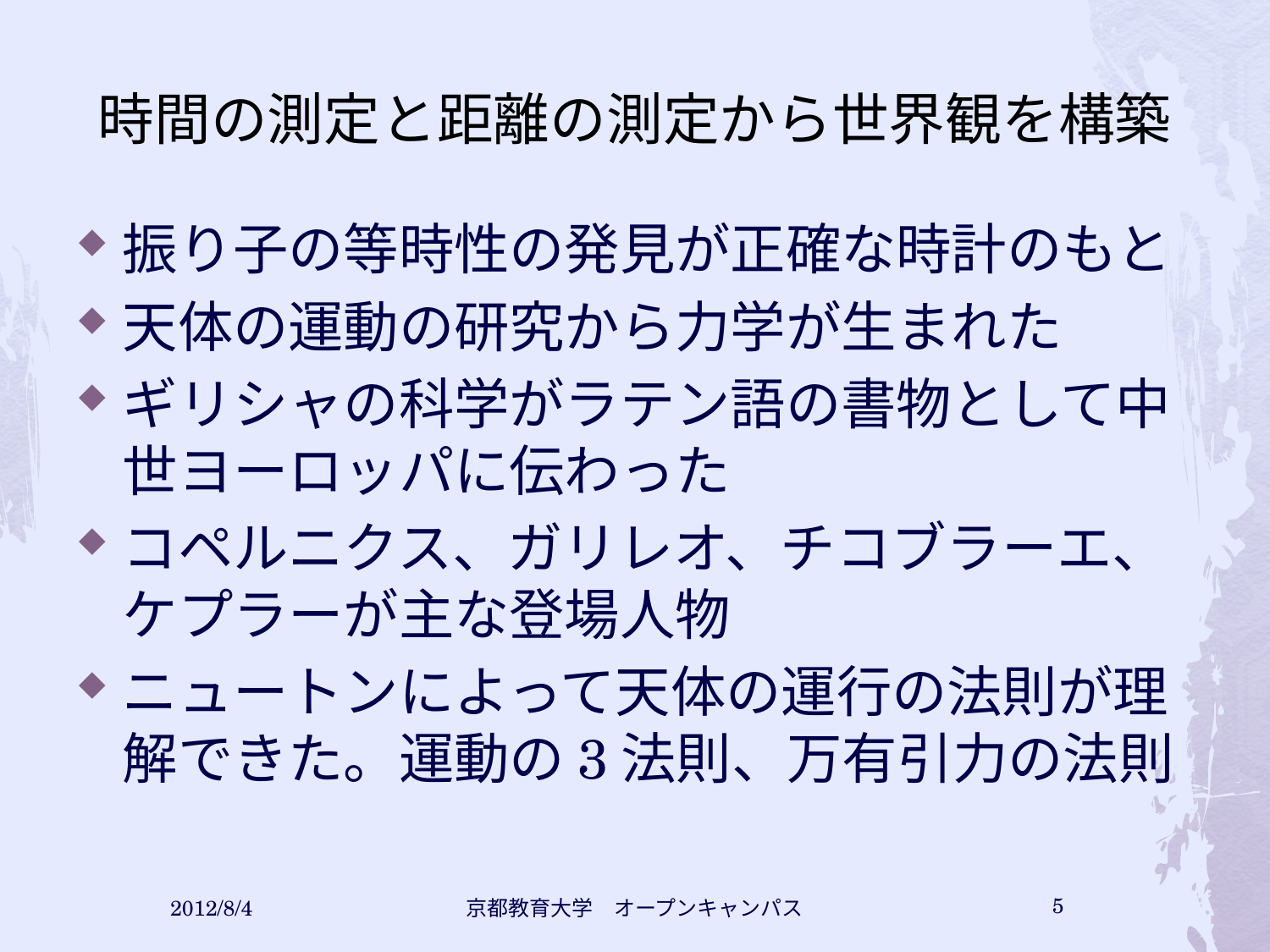

# 時間の測定と距離の測定から世界観を構築
振り子の等時性の発見が正確な時計のもと
天体の運動の研究から力学が生まれた
ギリシャの科学がラテン語の書物として中世ヨーロッパに伝わった
コペルニクス、ガリレオ、チコブラーエ、ケプラーが主な登場人物
ニュートンによって天体の運行の法則が理解できた。運動の3法則、万有引力の法則
2012/8/4
京都教育大学　オープンキャンパス
5